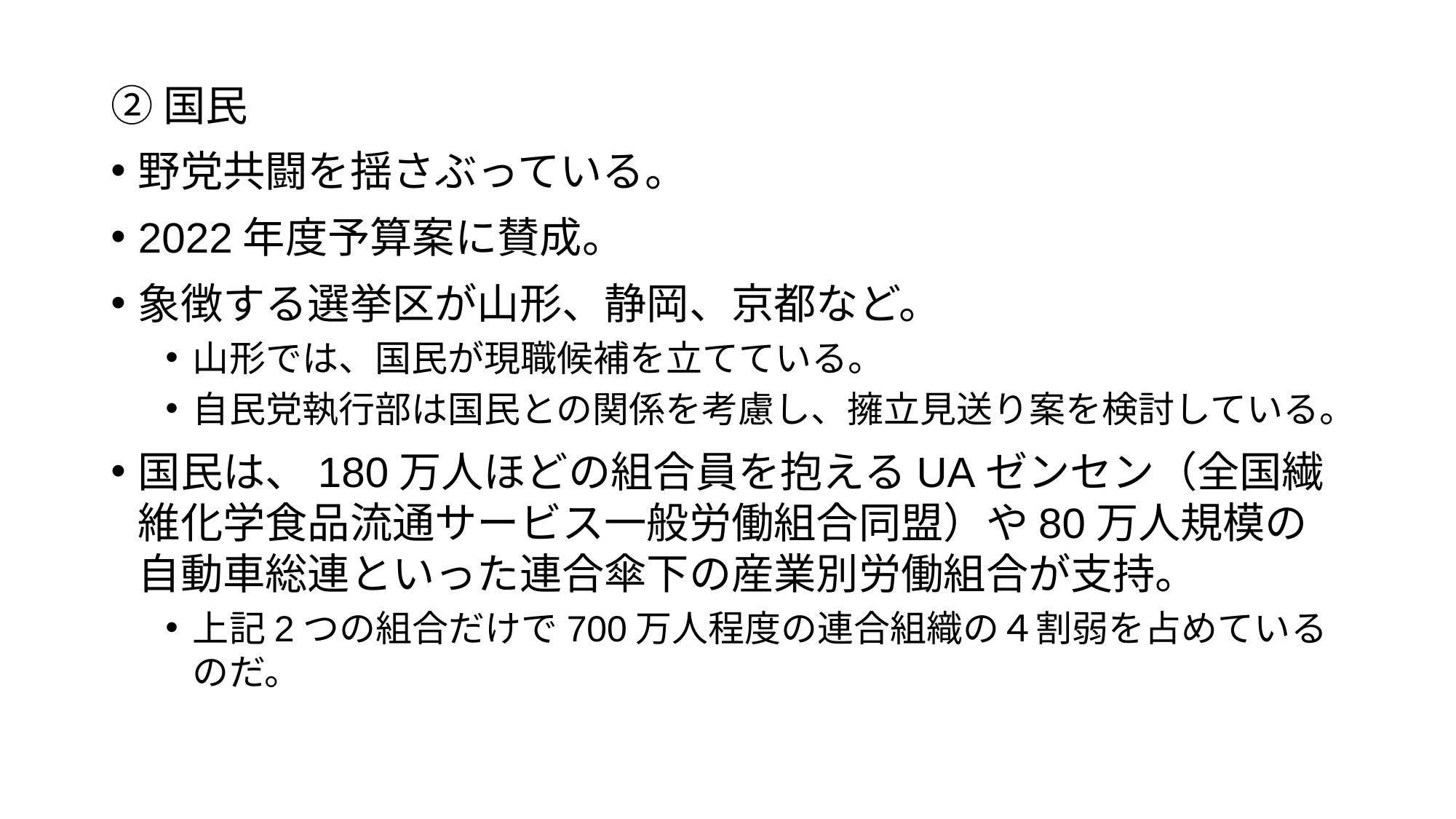

②国民
野党共闘を揺さぶっている。
2022年度予算案に賛成。
象徴する選挙区が山形、静岡、京都など。
山形では、国民が現職候補を立てている。
自民党執行部は国民との関係を考慮し、擁立見送り案を検討している。
国民は、180万人ほどの組合員を抱えるUAゼンセン（全国繊維化学食品流通サービス一般労働組合同盟）や80万人規模の自動車総連といった連合傘下の産業別労働組合が支持。
上記2つの組合だけで700万人程度の連合組織の４割弱を占めているのだ。